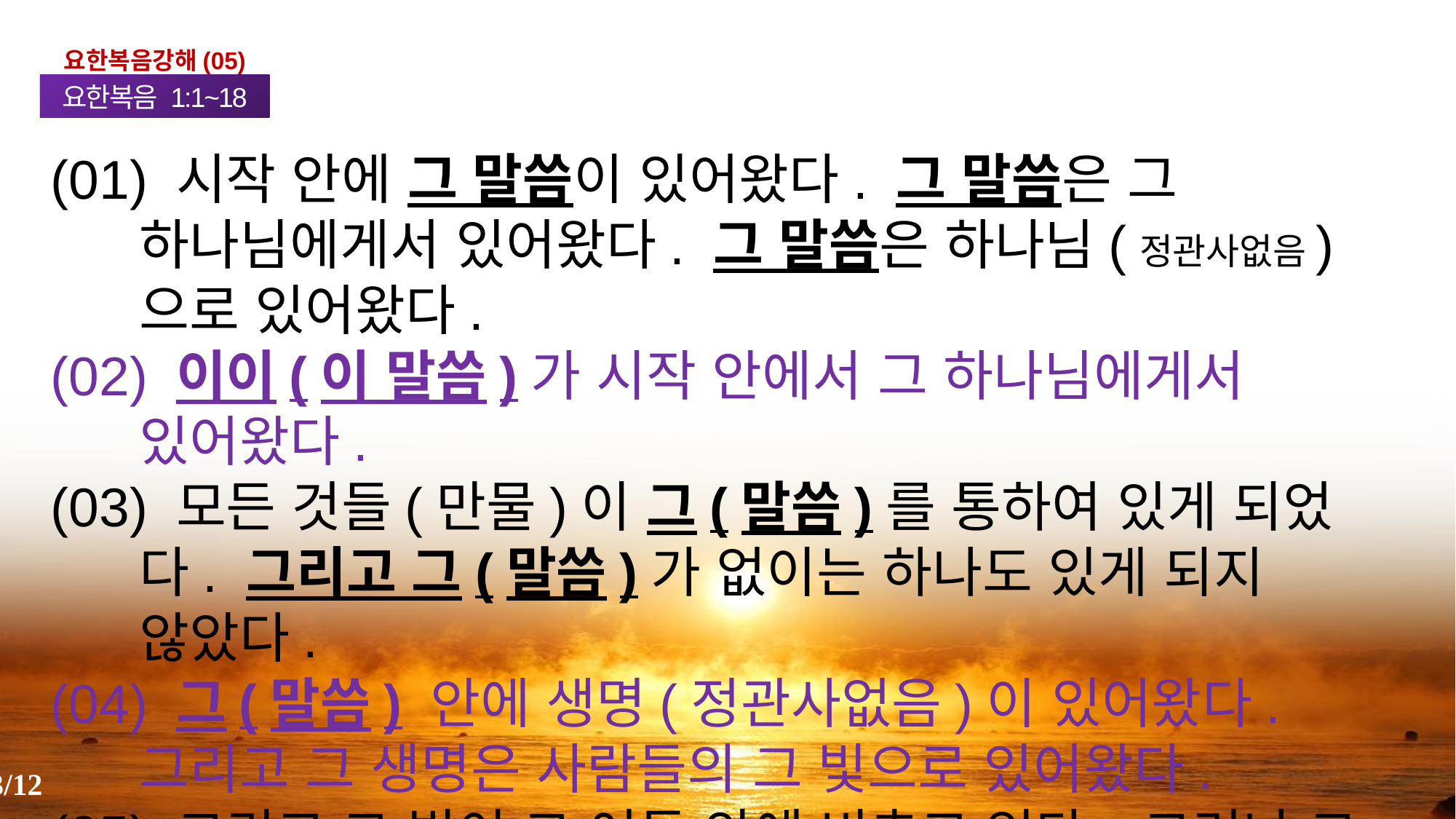

요한복음강해(05)
요한복음 1:1~18

(01) 시작 안에 그 말씀이 있어왔다. 그 말씀은 그 하나님에게서 있어왔다. 그 말씀은 하나님(정관사없음)으로 있어왔다.
(02) 이이(이 말씀)가 시작 안에서 그 하나님에게서 있어왔다.
(03) 모든 것들(만물)이 그(말씀)를 통하여 있게 되었다. 그리고 그(말씀)가 없이는 하나도 있게 되지 않았다.
(04) 그(말씀) 안에 생명(정관사없음)이 있어왔다. 그리고 그 생명은 사람들의 그 빛으로 있어왔다.
(05) 그리고 그 빛이 그 어둠 안에 비추고 있다. 그러나 그 어둠이 그것(빛) 이해하지(따라잡지, 단단히 붙들지) 못했다.